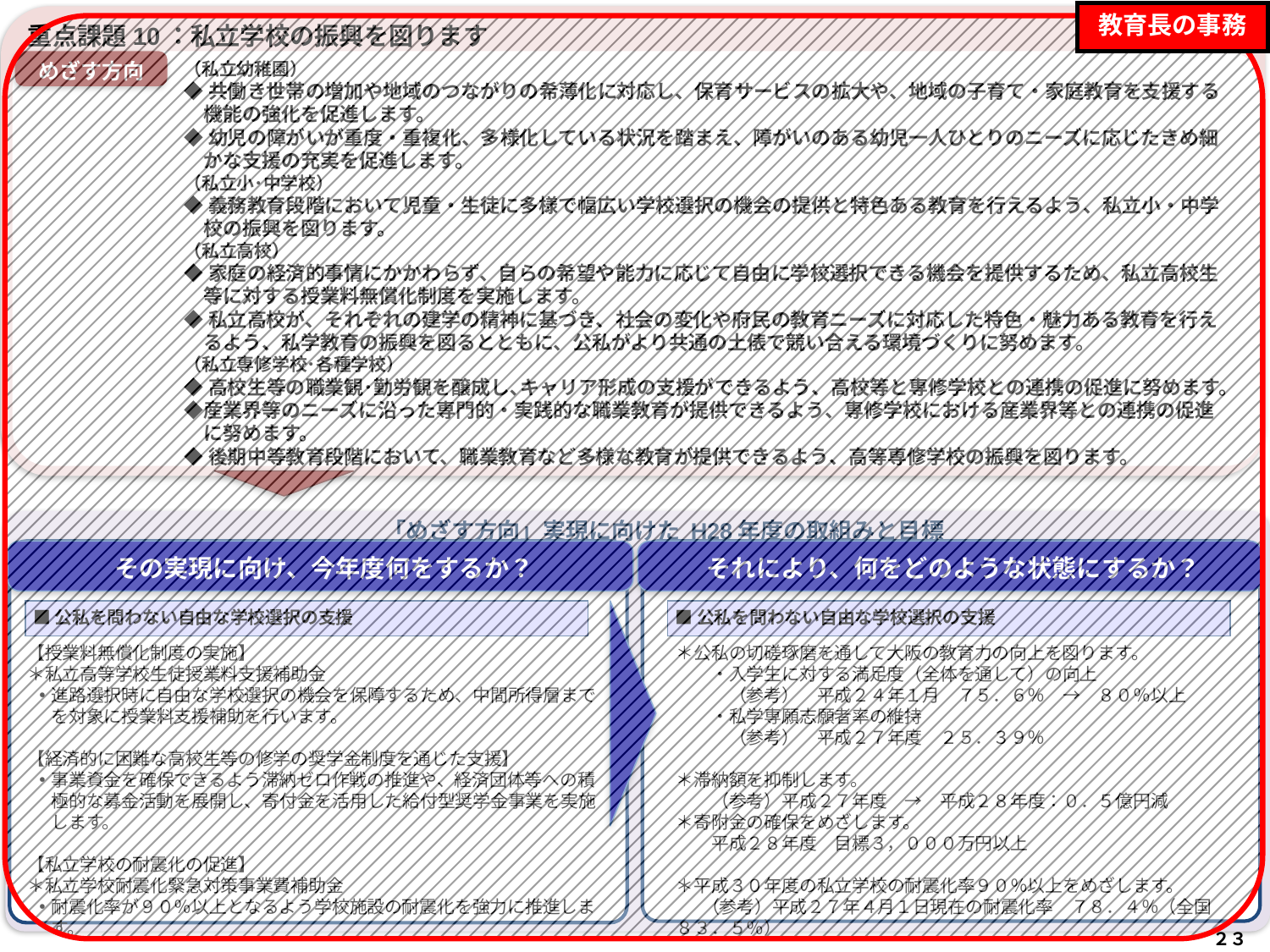

教育長の事務
重点課題10：私立学校の振興を図ります

めざす方向
（私立幼稚園）
◆共働き世帯の増加や地域のつながりの希薄化に対応し、保育サービスの拡大や、地域の子育て・家庭教育を支援する
　機能の強化を促進します。
◆幼児の障がいが重度・重複化、多様化している状況を踏まえ、障がいのある幼児一人ひとりのニーズに応じたきめ細
　かな支援の充実を促進します。
（私立小･中学校）
◆義務教育段階において児童・生徒に多様で幅広い学校選択の機会の提供と特色ある教育を行えるよう、私立小・中学
　校の振興を図ります。
（私立高校）
◆家庭の経済的事情にかかわらず、自らの希望や能力に応じて自由に学校選択できる機会を提供するため、私立高校生
　等に対する授業料無償化制度を実施します。
◆私立高校が、それぞれの建学の精神に基づき、社会の変化や府民の教育ニーズに対応した特色・魅力ある教育を行え
　るよう、私学教育の振興を図るとともに、公私がより共通の土俵で競い合える環境づくりに努めます。
（私立専修学校･各種学校）
◆高校生等の職業観･勤労観を醸成し､キャリア形成の支援ができるよう、高校等と専修学校との連携の促進に努めます。◆産業界等のニーズに沿った専門的・実践的な職業教育が提供できるよう、専修学校における産業界等との連携の促進
　に努めます。
◆後期中等教育段階において、職業教育など多様な教育が提供できるよう、高等専修学校の振興を図ります。

　　 「めざす方向」実現に向けた H28年度の取組みと目標
その実現に向け、今年度何をするか？

それにより、何をどのような状態にするか？

■公私を問わない自由な学校選択の支援
■公私を問わない自由な学校選択の支援
【授業料無償化制度の実施】
＊私立高等学校生徒授業料支援補助金
進路選択時に自由な学校選択の機会を保障するため、中間所得層までを対象に授業料支援補助を行います。

【経済的に困難な高校生等の修学の奨学金制度を通じた支援】
事業資金を確保できるよう滞納ゼロ作戦の推進や、経済団体等への積極的な募金活動を展開し、寄付金を活用した給付型奨学金事業を実施します。

【私立学校の耐震化の促進】
＊私立学校耐震化緊急対策事業費補助金
耐震化率が９０％以上となるよう学校施設の耐震化を強力に推進します。
＊公私の切磋琢磨を通して大阪の教育力の向上を図ります。
　　・入学生に対する満足度（全体を通して）の向上
　　　（参考）　平成２４年１月　７５．６％　→　８０％以上
　　・私学専願志願者率の維持
　　　（参考）　平成２７年度　２５．３９％

＊滞納額を抑制します。
　　（参考）平成２７年度　→　平成２８年度：０．５億円減
＊寄附金の確保をめざします。
　　平成２８年度　目標３，０００万円以上

＊平成３０年度の私立学校の耐震化率９０％以上をめざします。
 　（参考）平成２７年４月１日現在の耐震化率　７８．４％（全国８３．５％）

３２
２３